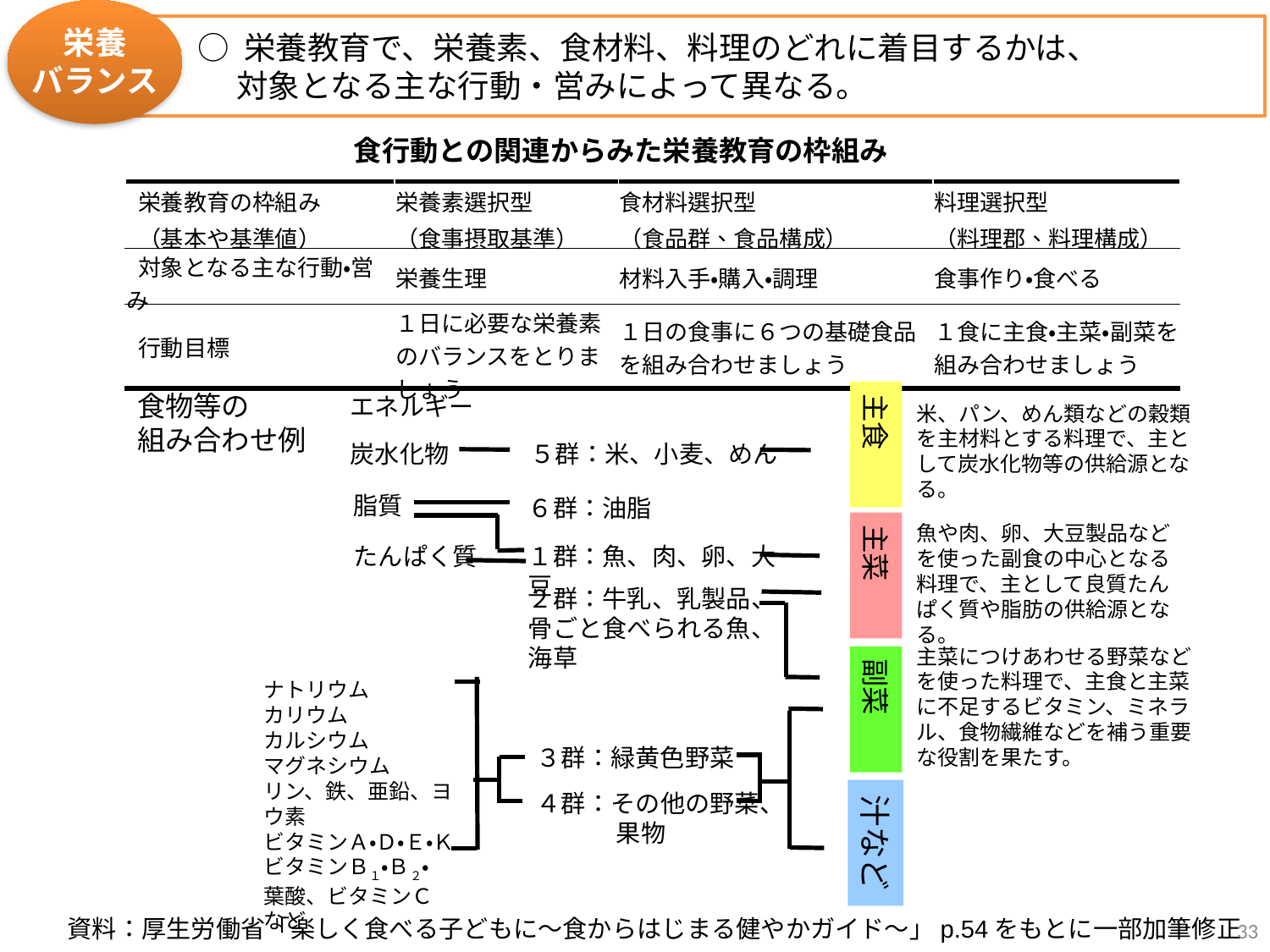

栄養
バランス

○ 栄養教育で、栄養素、食材料、料理のどれに着目するかは、
　 対象となる主な行動・営みによって異なる。
食行動との関連からみた栄養教育の枠組み
| 栄養教育の枠組み | 栄養素選択型 | 食材料選択型 | 料理選択型 |
| --- | --- | --- | --- |
| （基本や基準値） | （食事摂取基準） | （食品群、食品構成） | （料理郡、料理構成） |
| 対象となる主な行動・営み | 栄養生理 | 材料入手・購入・調理 | 食事作り・食べる |
| 行動目標 | １日に必要な栄養素のバランスをとりましょう | １日の食事に６つの基礎食品を組み合わせましょう | １食に主食・主菜・副菜を 組み合わせましょう |
主食
食物等の
組み合わせ例
エネルギー
米、パン、めん類などの穀類を主材料とする料理で、主として炭水化物等の供給源となる。
炭水化物
５群：米、小麦、めん
脂質
６群：油脂
主菜
魚や肉、卵、大豆製品などを使った副食の中心となる料理で、主として良質たんぱく質や脂肪の供給源となる。
たんぱく質
１群：魚、肉、卵、大豆
２群：牛乳、乳製品、
骨ごと食べられる魚、
海草
主菜につけあわせる野菜などを使った料理で、主食と主菜に不足するビタミン、ミネラル、食物繊維などを補う重要な役割を果たす。
副菜
ナトリウム
カリウム
カルシウム
マグネシウム
リン、鉄、亜鉛、ヨウ素
ビタミンＡ・Ｄ・Ｅ・Ｋ
ビタミンＢ１・Ｂ２・
葉酸、ビタミンＣ　など
３群：緑黄色野菜
汁など
４群：その他の野菜、
　　　 果物
33
資料：厚生労働省「楽しく食べる子どもに～食からはじまる健やかガイド～」p.54をもとに一部加筆修正